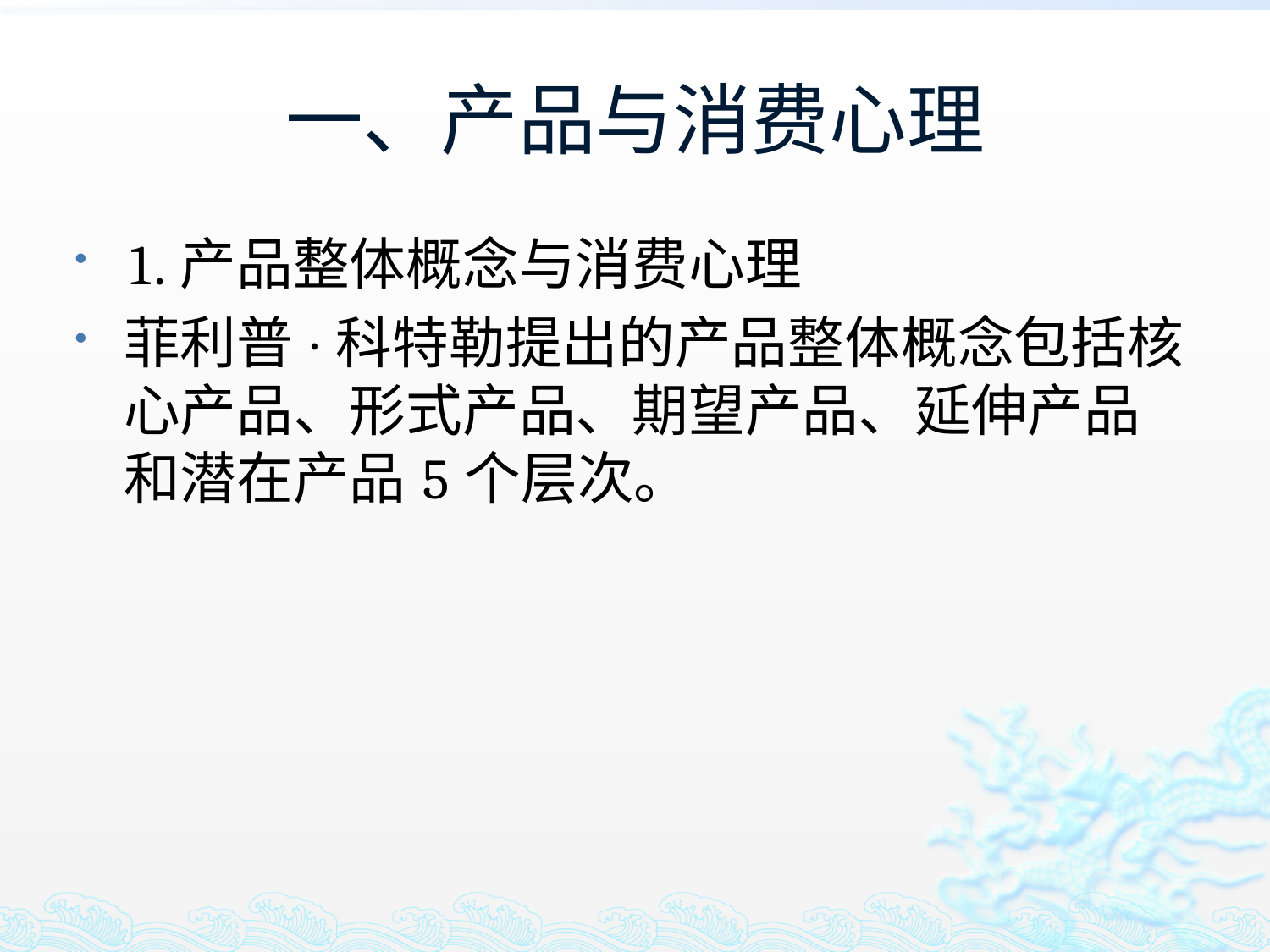

# 一、产品与消费心理
1.产品整体概念与消费心理
菲利普·科特勒提出的产品整体概念包括核心产品、形式产品、期望产品、延伸产品和潜在产品5个层次。